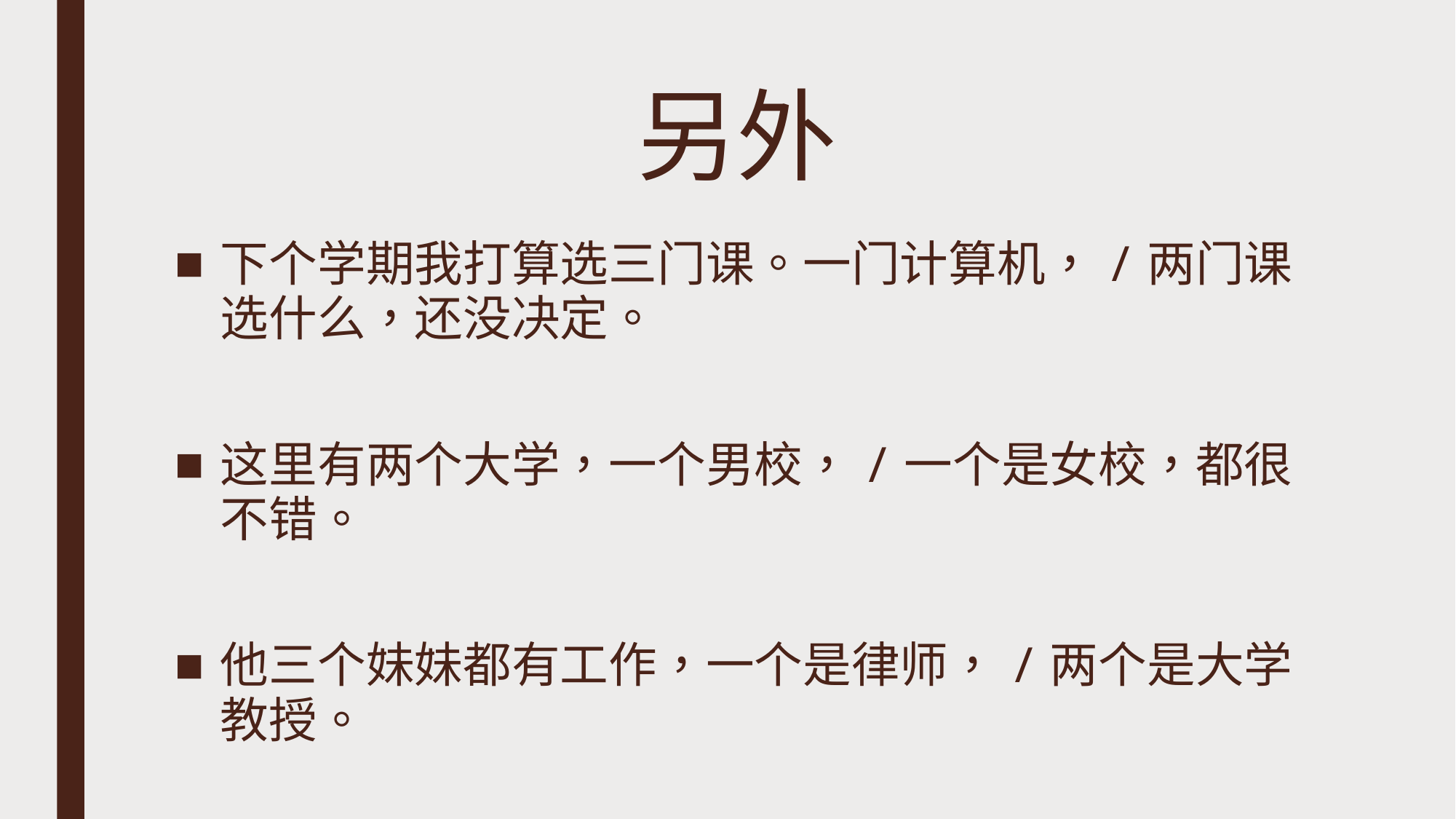

# 另外
下个学期我打算选三门课。一门计算机，/两门课选什么，还没决定。

这里有两个大学，一个男校，/一个是女校，都很不错。

他三个妹妹都有工作，一个是律师，/两个是大学教授。